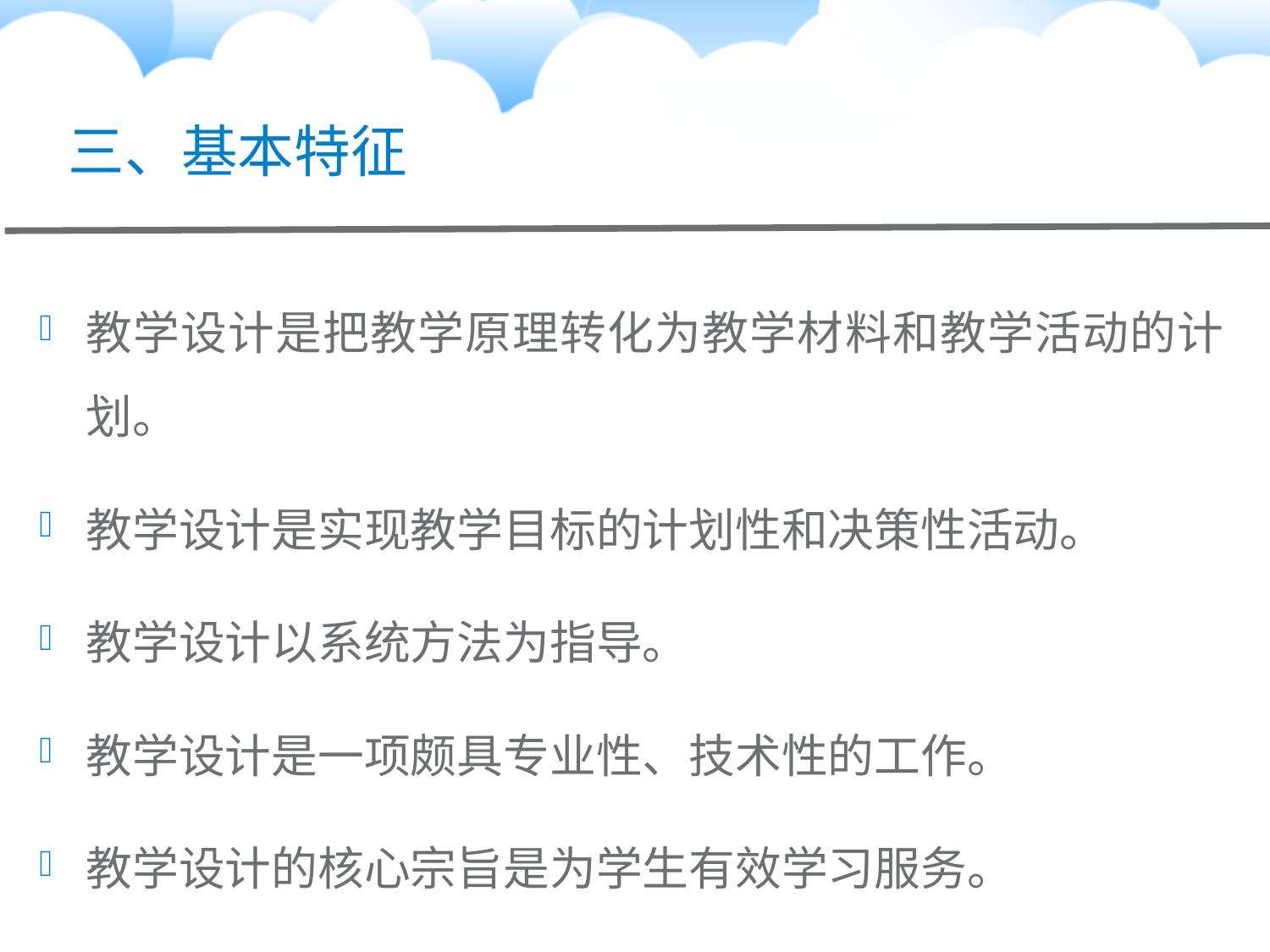

# 三、基本特征
教学设计是把教学原理转化为教学材料和教学活动的计划。
教学设计是实现教学目标的计划性和决策性活动。
教学设计以系统方法为指导。
教学设计是一项颇具专业性、技术性的工作。
教学设计的核心宗旨是为学生有效学习服务。